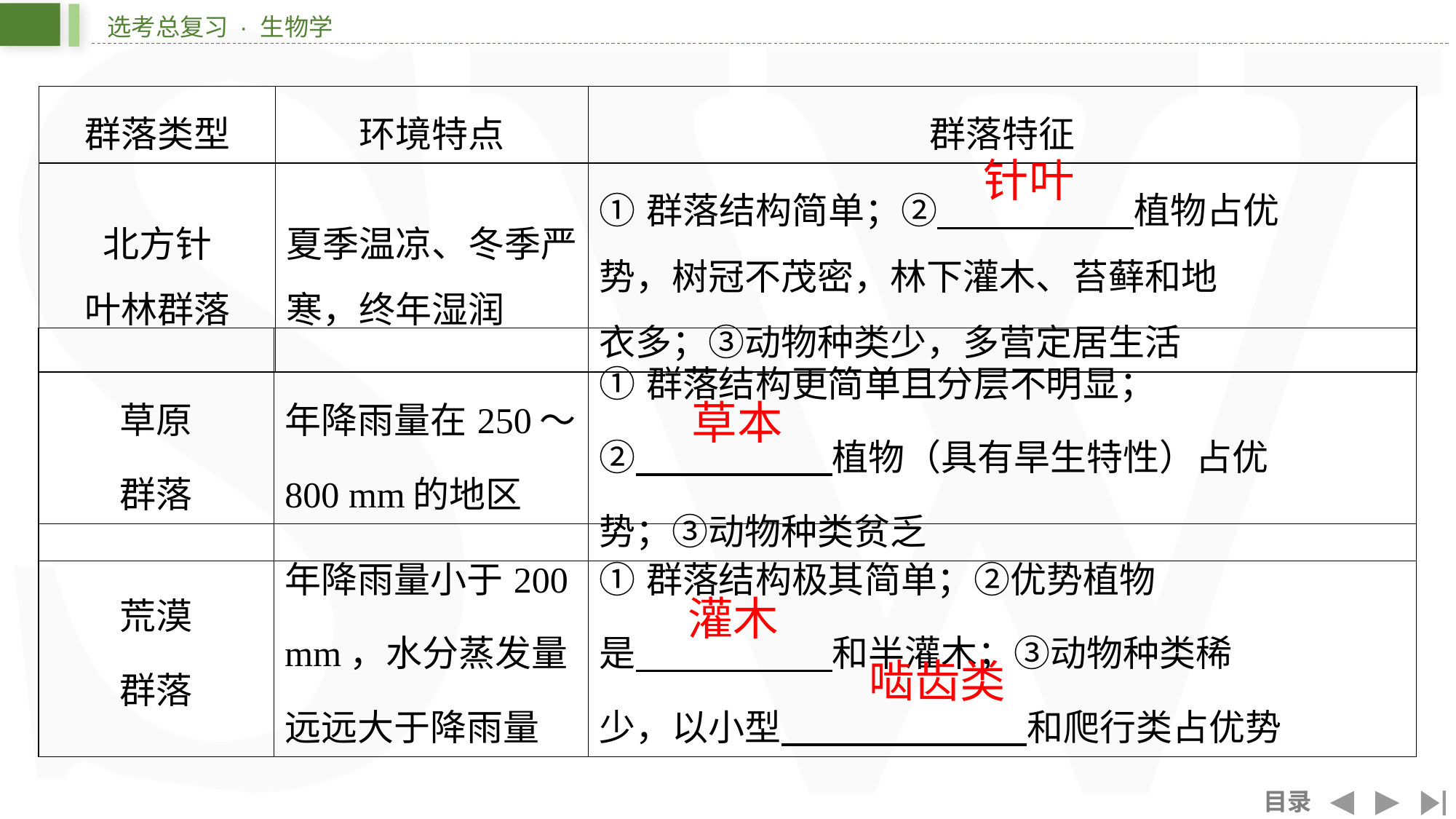

| 群落类型 | 环境特点 | 群落特征 |
| --- | --- | --- |
| 北方针 叶林群落 | 夏季温凉、冬季严寒，终年湿润 | ①群落结构简单；② ⁠植物占优 势，树冠不茂密，林下灌木、苔藓和地 衣多；③动物种类少，多营定居生活 |
针叶
| 草原 群落 | 年降雨量在250～800 mm的地区 | ①群落结构更简单且分层不明显； ② 植物（具有旱生特性）占优 势；③动物种类贫乏 |
| --- | --- | --- |
草本
| 荒漠 群落 | 年降雨量小于200 mm，水分蒸发量远远大于降雨量 | ①群落结构极其简单；②优势植物 是 和半灌木；③动物种类稀 少，以小型 ⁠和爬行类占优势 |
| --- | --- | --- |
灌木
啮齿类